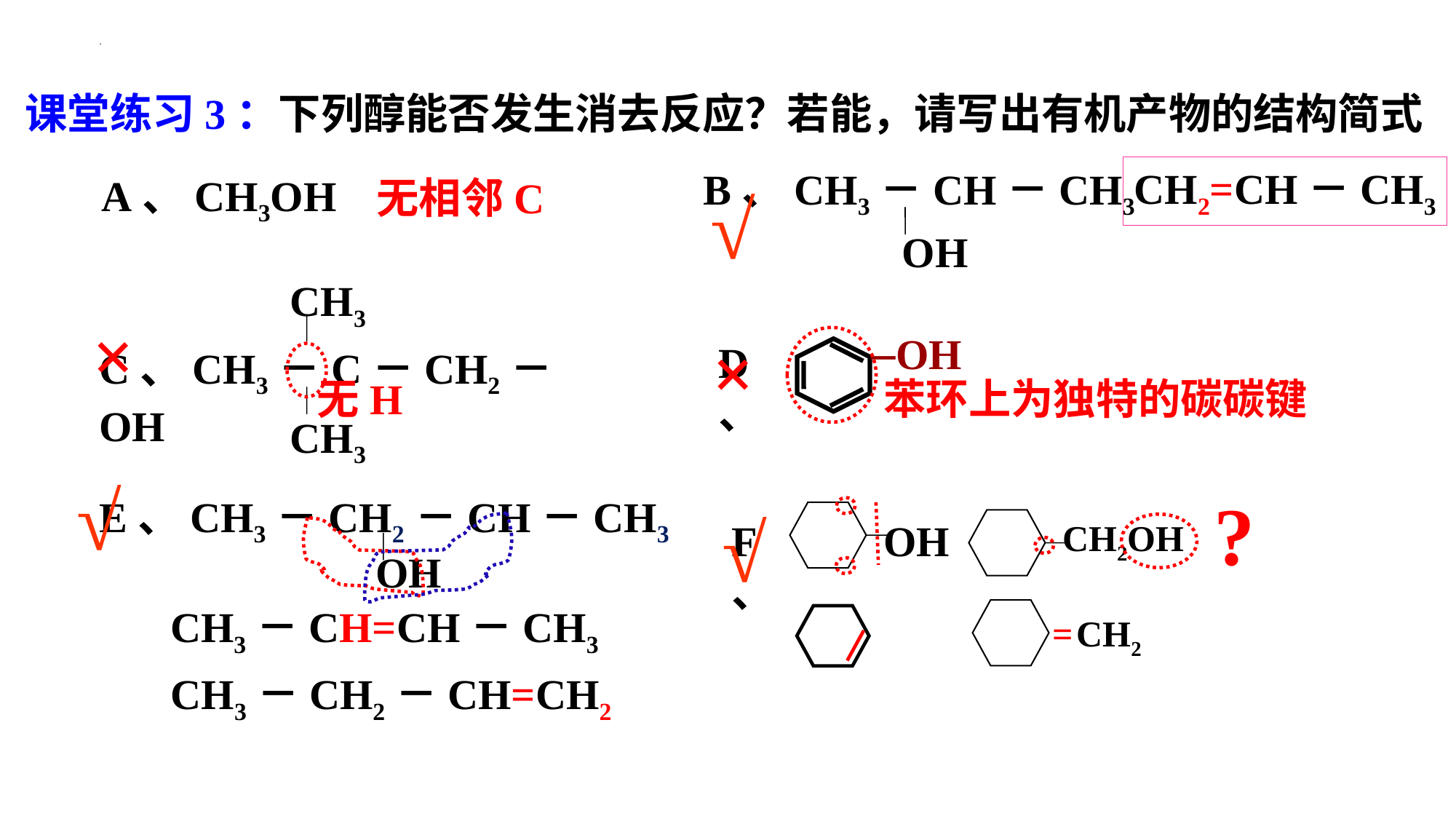

课堂练习3：下列醇能否发生消去反应？若能，请写出有机产物的结构简式
CH2=CH－CH3
B、CH3－CH－CH3

OH
A、CH3OH
无相邻C
√
CH3

C、CH3－C－CH2－OH

CH3
×
–OH

×

D 、

苯环上为独特的碳碳键
无H
√
?
E、CH3－CH2－CH－CH3

OH
√

F 、
OH

CH2OH

CH3－CH=CH－CH3

= CH2

CH3－CH2－CH=CH2